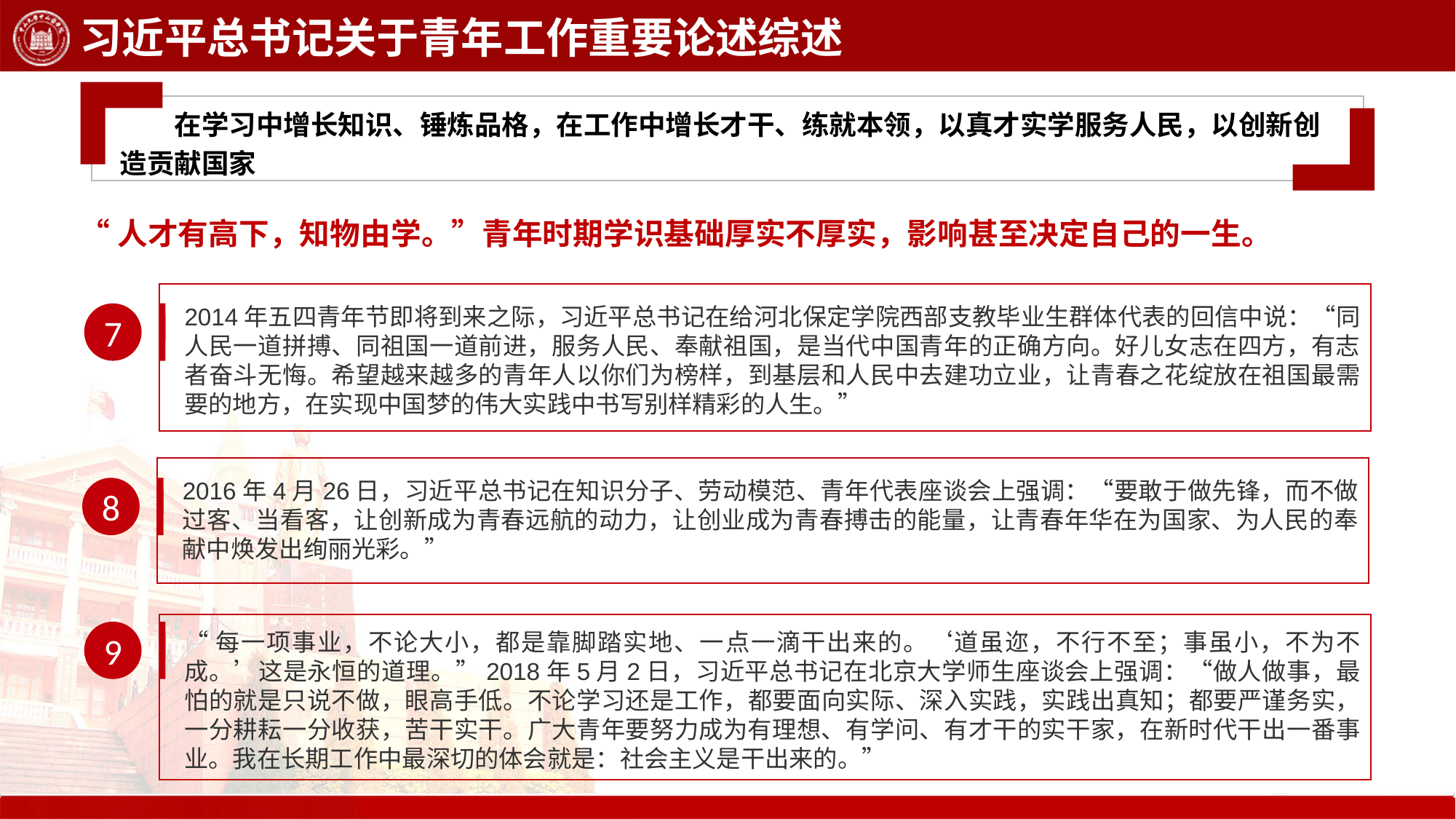

习近平总书记关于青年工作重要论述综述

在学习中增长知识、锤炼品格，在工作中增长才干、练就本领，以真才实学服务人民，以创新创造贡献国家

“人才有高下，知物由学。”青年时期学识基础厚实不厚实，影响甚至决定自己的一生。

7

2014年五四青年节即将到来之际，习近平总书记在给河北保定学院西部支教毕业生群体代表的回信中说：“同人民一道拼搏、同祖国一道前进，服务人民、奉献祖国，是当代中国青年的正确方向。好儿女志在四方，有志者奋斗无悔。希望越来越多的青年人以你们为榜样，到基层和人民中去建功立业，让青春之花绽放在祖国最需要的地方，在实现中国梦的伟大实践中书写别样精彩的人生。”

8

2016年4月26日，习近平总书记在知识分子、劳动模范、青年代表座谈会上强调：“要敢于做先锋，而不做过客、当看客，让创新成为青春远航的动力，让创业成为青春搏击的能量，让青春年华在为国家、为人民的奉献中焕发出绚丽光彩。”

9

“每一项事业，不论大小，都是靠脚踏实地、一点一滴干出来的。‘道虽迩，不行不至；事虽小，不为不成。’这是永恒的道理。”2018年5月2日，习近平总书记在北京大学师生座谈会上强调：“做人做事，最怕的就是只说不做，眼高手低。不论学习还是工作，都要面向实际、深入实践，实践出真知；都要严谨务实，一分耕耘一分收获，苦干实干。广大青年要努力成为有理想、有学问、有才干的实干家，在新时代干出一番事业。我在长期工作中最深切的体会就是：社会主义是干出来的。”